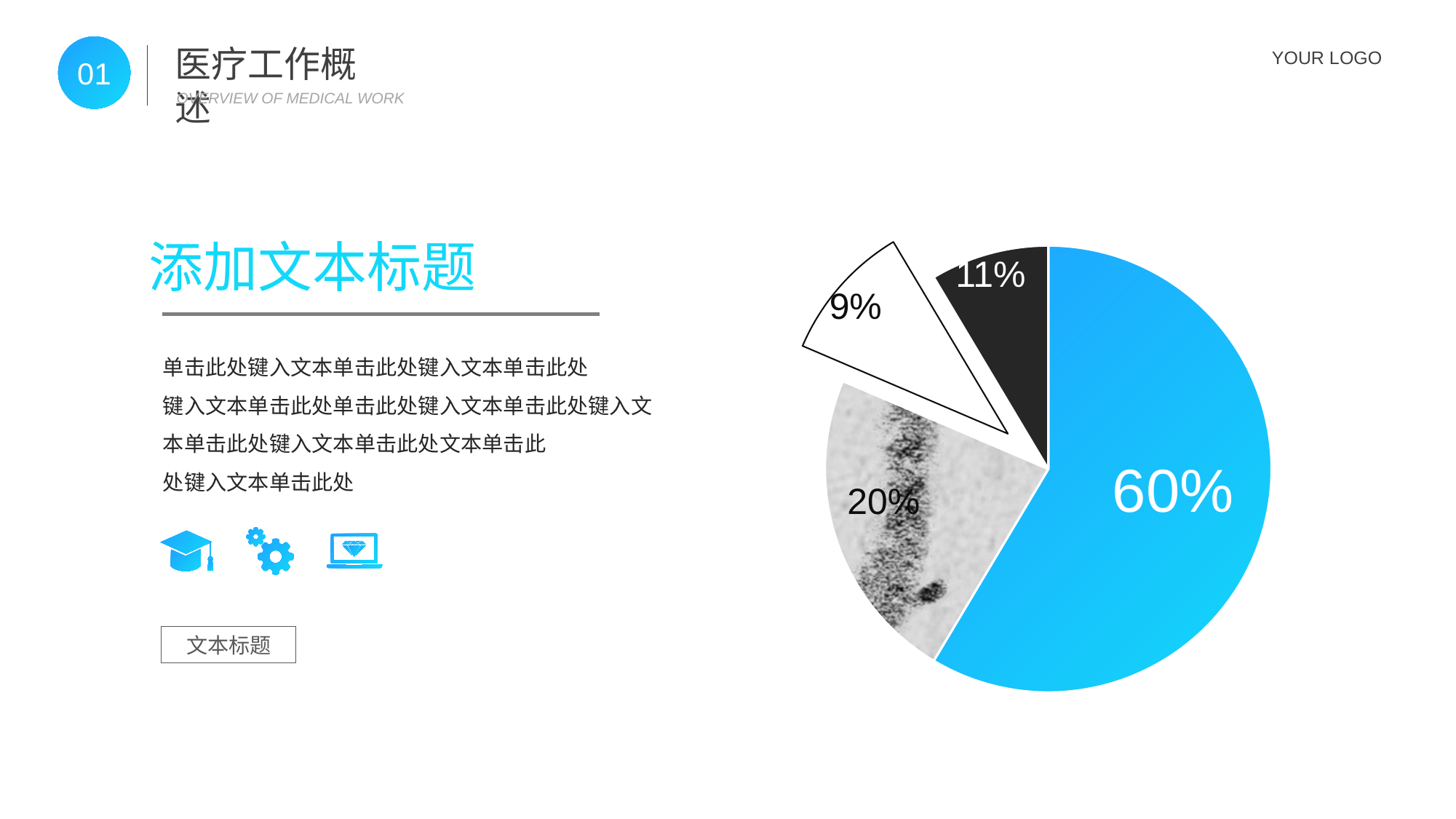

医疗工作概述

01
OVERVIEW OF MEDICAL WORK
YOUR LOGO

### Chart

| Category | 销售额 |
|---|---|
| 第一季度 | 8.2 |
| 第二季度 | 3.2 |
| 第三季度 | 1.4 |
| 第四季度 | 1.2 |
11%
9%
60%
20%
添加文本标题
单击此处键入文本单击此处键入文本单击此处
键入文本单击此处单击此处键入文本单击此处键入文本单击此处键入文本单击此处文本单击此
处键入文本单击此处

文本标题